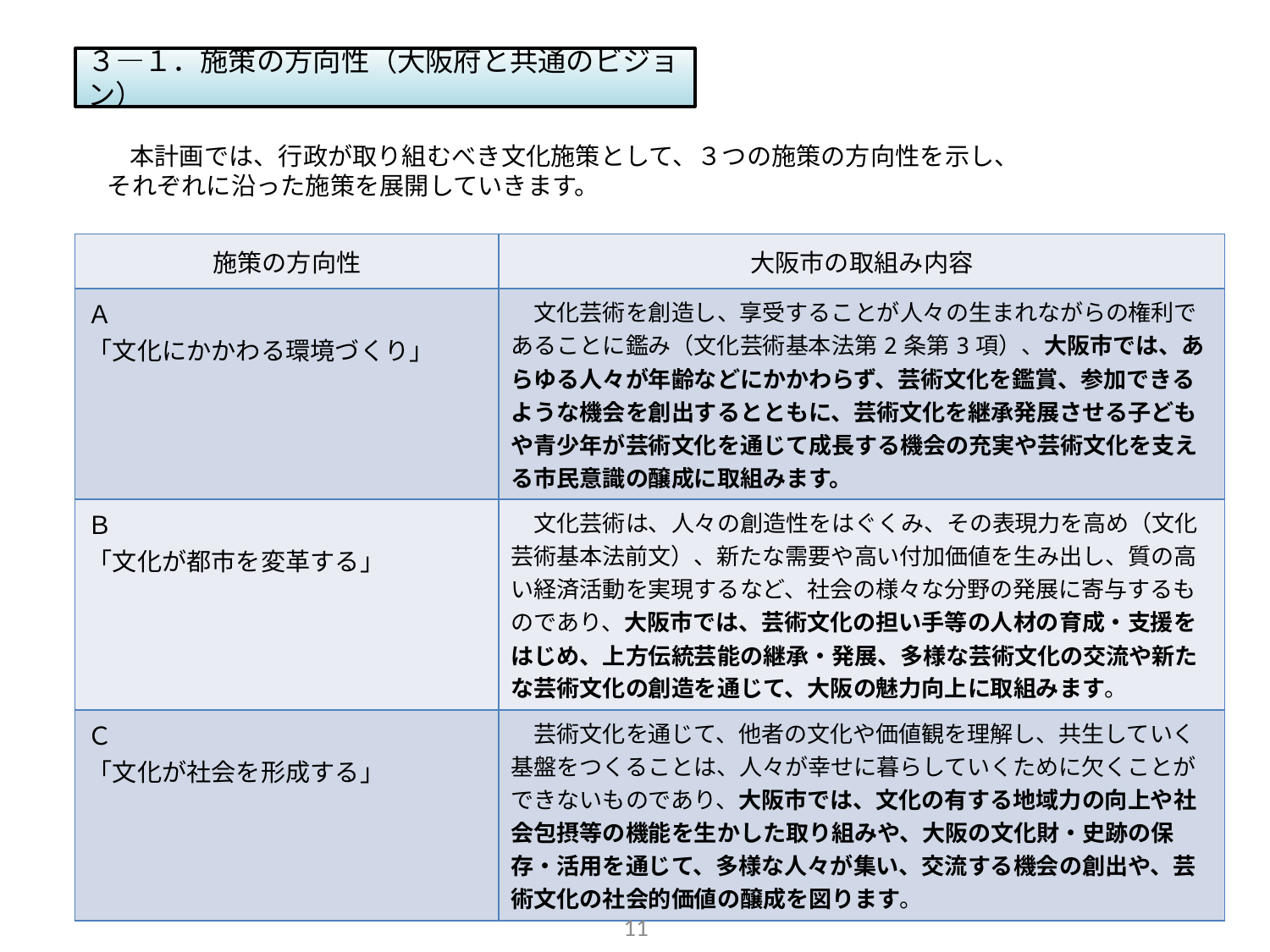

３―１．施策の方向性（大阪府と共通のビジョン）
   本計画では、行政が取り組むべき文化施策として、３つの施策の方向性を示し、
それぞれに沿った施策を展開していきます。
| 施策の方向性 | 大阪市の取組み内容 |
| --- | --- |
| Ａ 「文化にかかわる環境づくり」 | 文化芸術を創造し、享受することが人々の生まれながらの権利であることに鑑み（文化芸術基本法第2条第3項）、大阪市では、あらゆる人々が年齢などにかかわらず、芸術文化を鑑賞、参加できるような機会を創出するとともに、芸術文化を継承発展させる子どもや青少年が芸術文化を通じて成長する機会の充実や芸術文化を支える市民意識の醸成に取組みます。 |
| Ｂ 「文化が都市を変革する」 | 文化芸術は、人々の創造性をはぐくみ、その表現力を高め（文化芸術基本法前文）、新たな需要や高い付加価値を生み出し、質の高い経済活動を実現するなど、社会の様々な分野の発展に寄与するものであり、大阪市では、芸術文化の担い手等の人材の育成・支援をはじめ、上方伝統芸能の継承・発展、多様な芸術文化の交流や新たな芸術文化の創造を通じて、大阪の魅力向上に取組みます。 |
| Ｃ 「文化が社会を形成する」 | 芸術文化を通じて、他者の文化や価値観を理解し、共生していく基盤をつくることは、人々が幸せに暮らしていくために欠くことができないものであり、大阪市では、文化の有する地域力の向上や社会包摂等の機能を生かした取り組みや、大阪の文化財・史跡の保存・活用を通じて、多様な人々が集い、交流する機会の創出や、芸術文化の社会的価値の醸成を図ります。 |
11